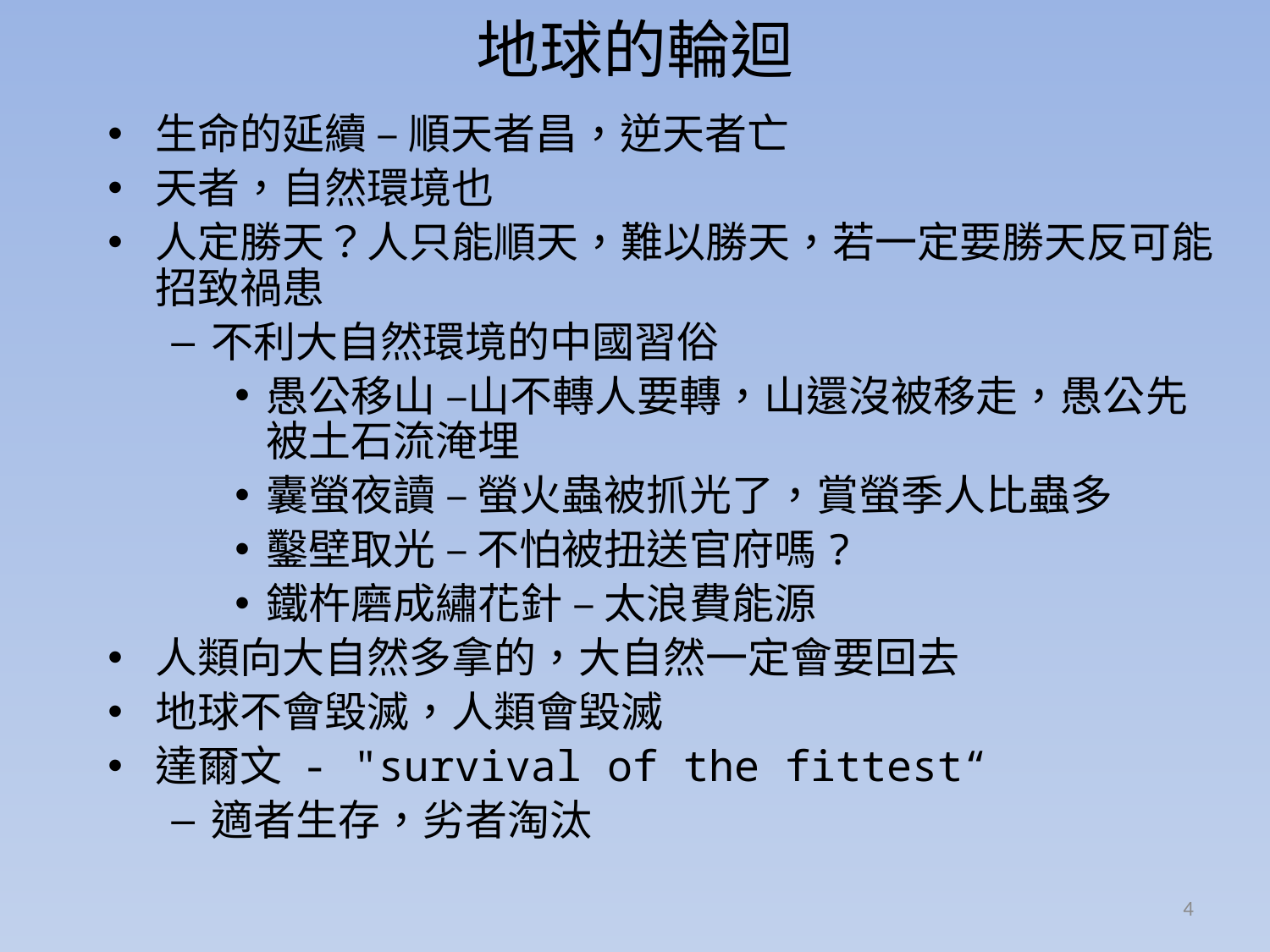

# 地球的輪迴
生命的延續 – 順天者昌，逆天者亡
天者，自然環境也
人定勝天？人只能順天，難以勝天，若一定要勝天反可能招致禍患
不利大自然環境的中國習俗
愚公移山 –山不轉人要轉，山還沒被移走，愚公先被土石流淹埋
囊螢夜讀 – 螢火蟲被抓光了，賞螢季人比蟲多
鑿壁取光 – 不怕被扭送官府嗎?
鐵杵磨成繡花針 – 太浪費能源
人類向大自然多拿的，大自然一定會要回去
地球不會毀滅，人類會毀滅
達爾文 - "survival of the fittest“
適者生存，劣者淘汰
4